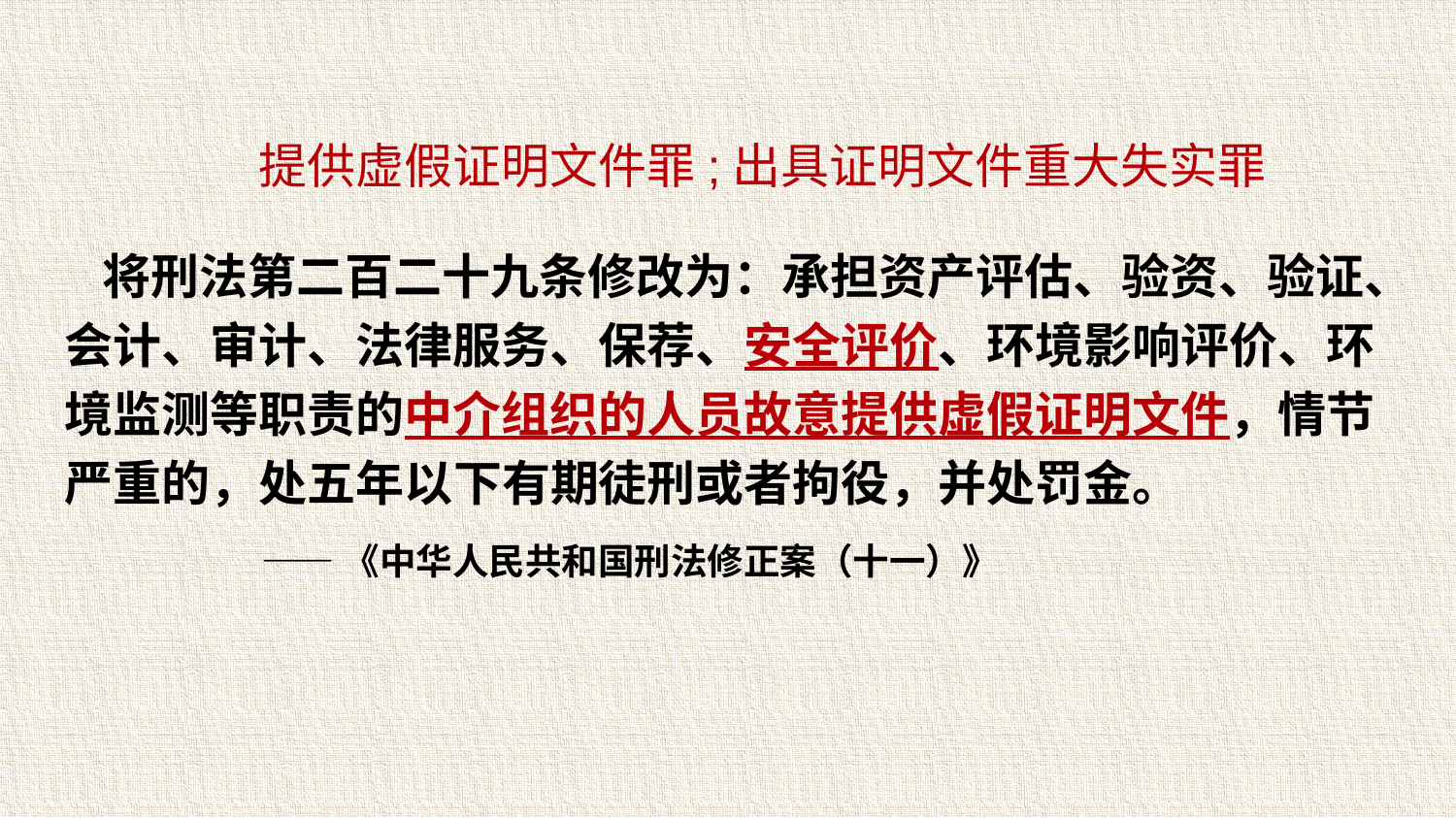

提供虚假证明文件罪;出具证明文件重大失实罪
     将刑法第二百二十九条修改为：承担资产评估、验资、验证、会计、审计、法律服务、保荐、安全评价、环境影响评价、环境监测等职责的中介组织的人员故意提供虚假证明文件，情节严重的，处五年以下有期徒刑或者拘役，并处罚金。
                                 ——《中华人民共和国刑法修正案（十一）》